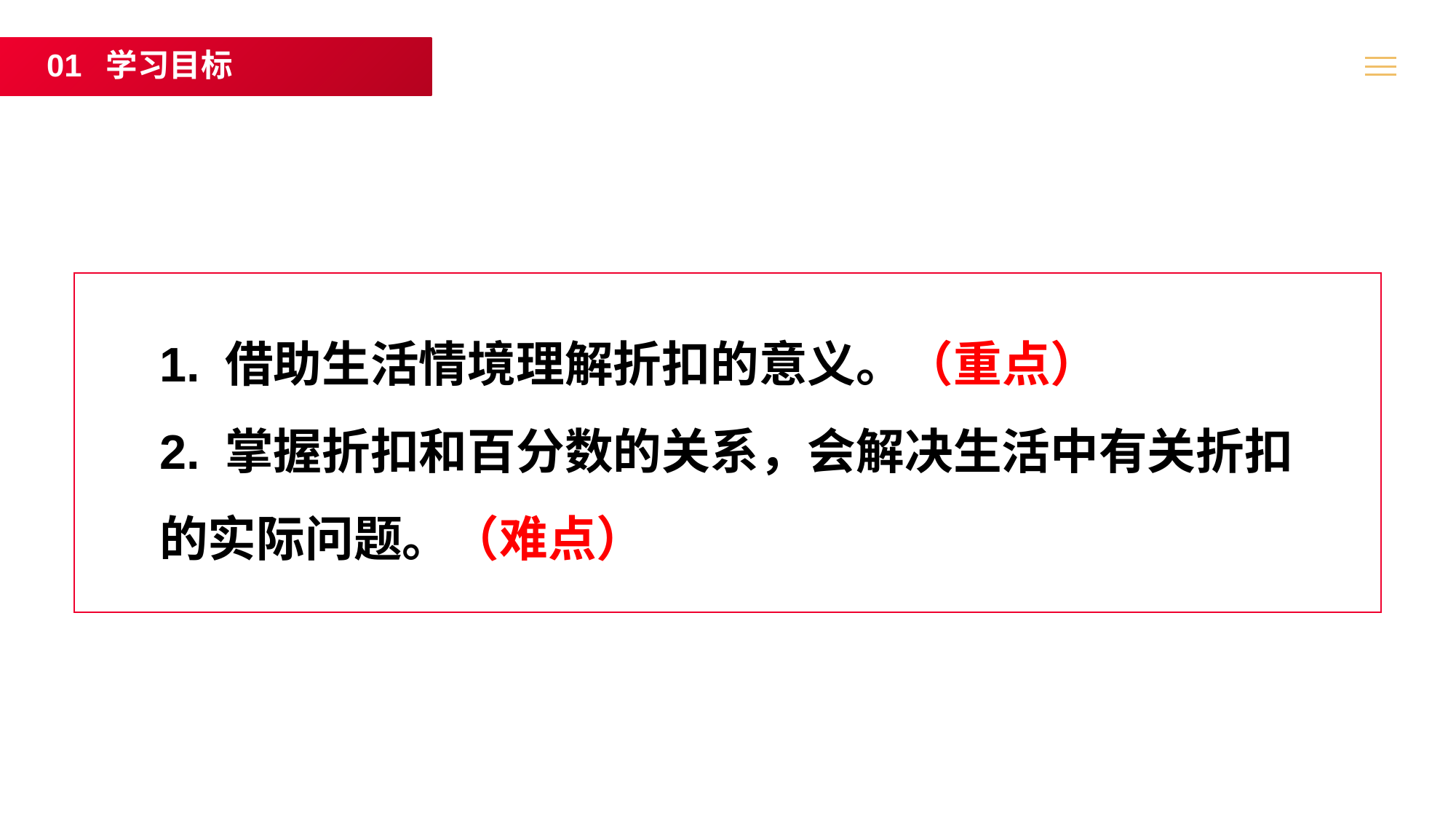

01  学习目标

1. 借助生活情境理解折扣的意义。（重点）
2. 掌握折扣和百分数的关系，会解决生活中有关折扣的实际问题。（难点）